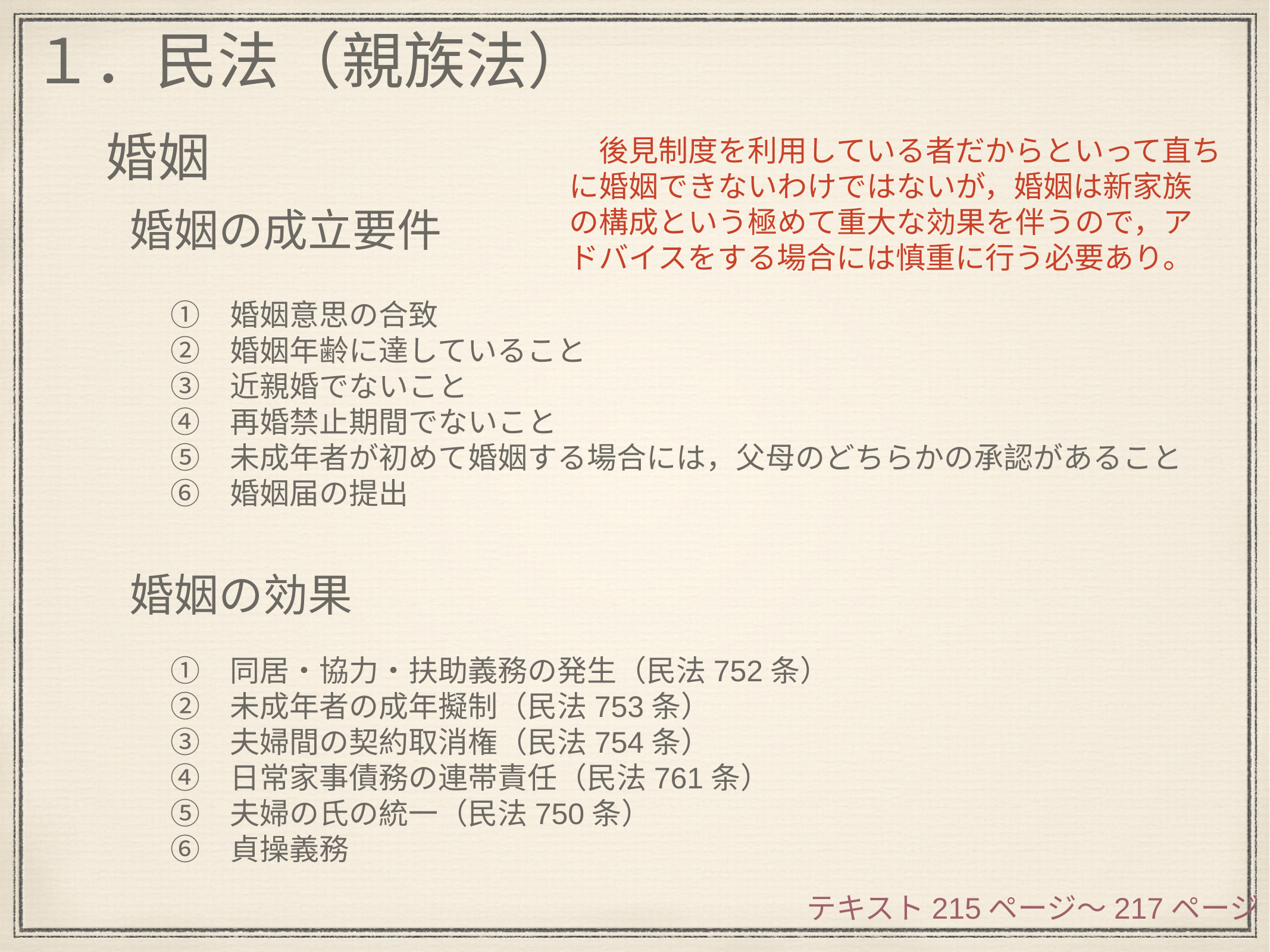

１．民法（親族法）
　後見制度を利用している者だからといって直ちに婚姻できないわけではないが，婚姻は新家族の構成という極めて重大な効果を伴うので，アドバイスをする場合には慎重に行う必要あり。
婚姻
婚姻の成立要件
　①　婚姻意思の合致
　②　婚姻年齢に達していること
　③　近親婚でないこと
　④　再婚禁止期間でないこと
　⑤　未成年者が初めて婚姻する場合には，父母のどちらかの承認があること
　⑥　婚姻届の提出
婚姻の効果
　①　同居・協力・扶助義務の発生（民法752条）
　②　未成年者の成年擬制（民法753条）
　③　夫婦間の契約取消権（民法754条）
　④　日常家事債務の連帯責任（民法761条）
　⑤　夫婦の氏の統一（民法750条）
　⑥　貞操義務
テキスト215ページ〜217ページ